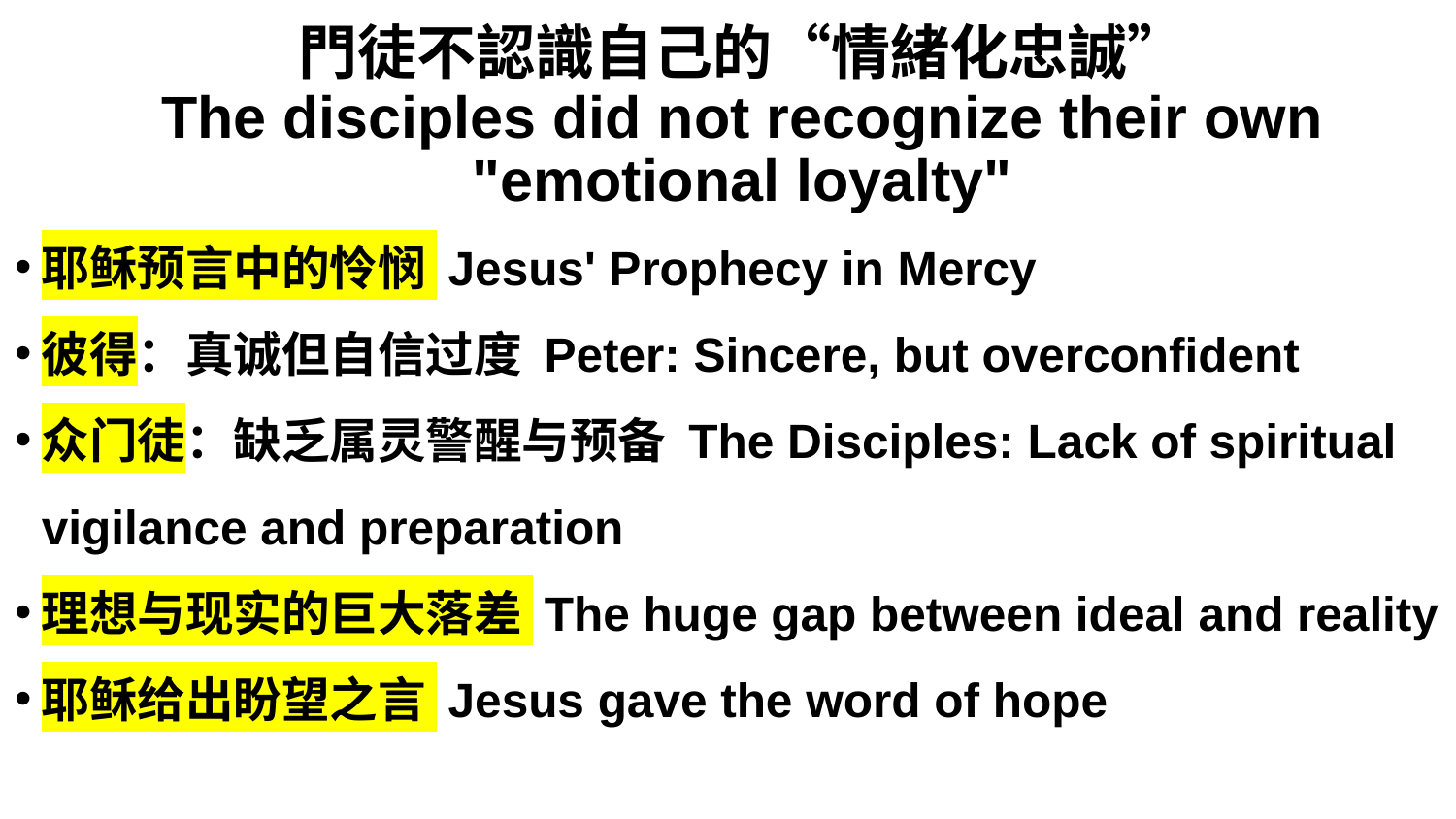

# 門徒不認識自己的“情緒化忠誠” The disciples did not recognize their own "emotional loyalty"
耶稣预言中的怜悯 Jesus' Prophecy in Mercy
彼得：真诚但自信过度 Peter: Sincere, but overconfident
众门徒：缺乏属灵警醒与预备 The Disciples: Lack of spiritual vigilance and preparation
理想与现实的巨大落差 The huge gap between ideal and reality
耶稣给出盼望之言 Jesus gave the word of hope